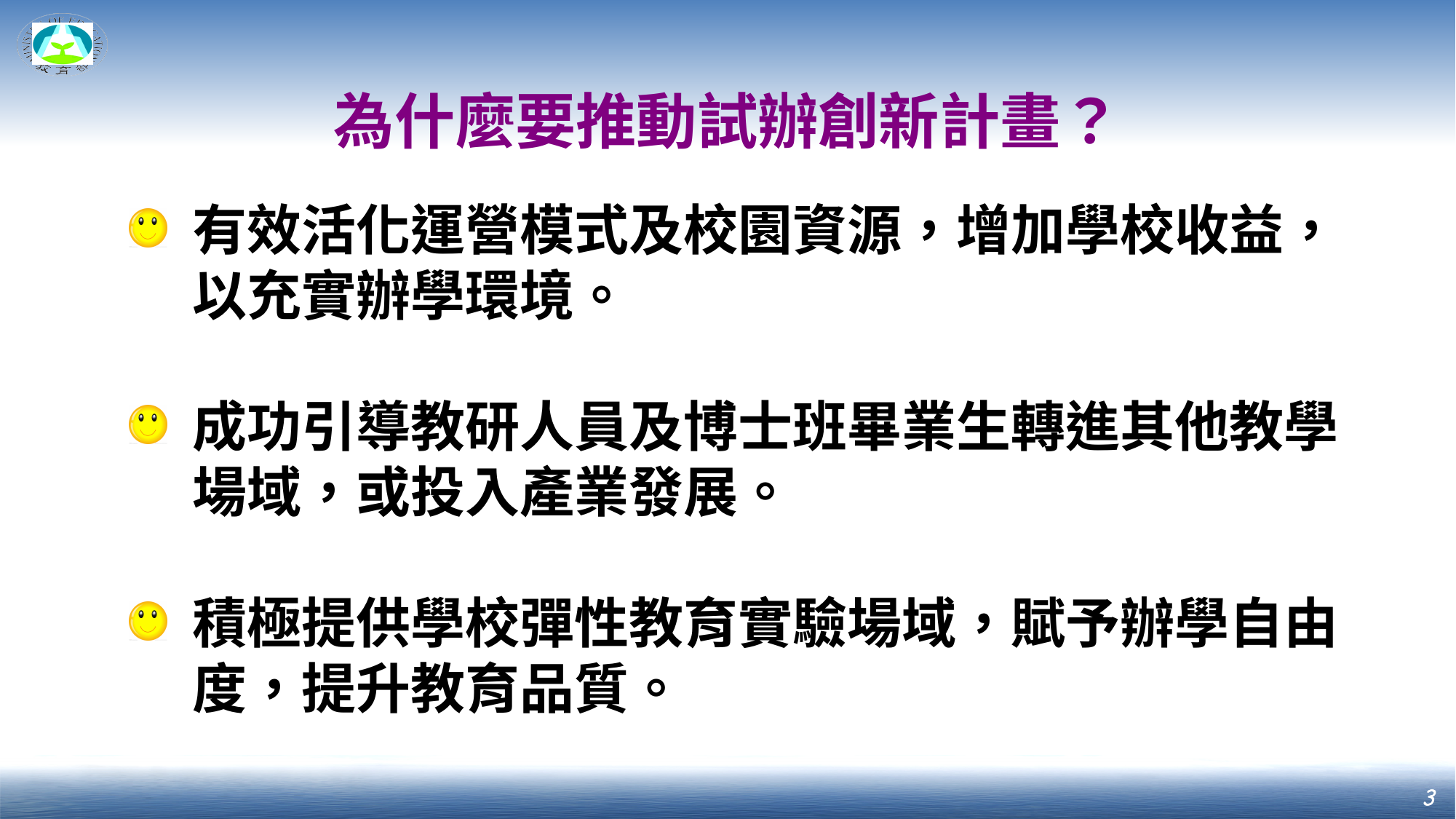

為什麼要推動試辦創新計畫？
有效活化運營模式及校園資源，增加學校收益，以充實辦學環境。

成功引導教研人員及博士班畢業生轉進其他教學場域，或投入產業發展。

積極提供學校彈性教育實驗場域，賦予辦學自由度，提升教育品質。